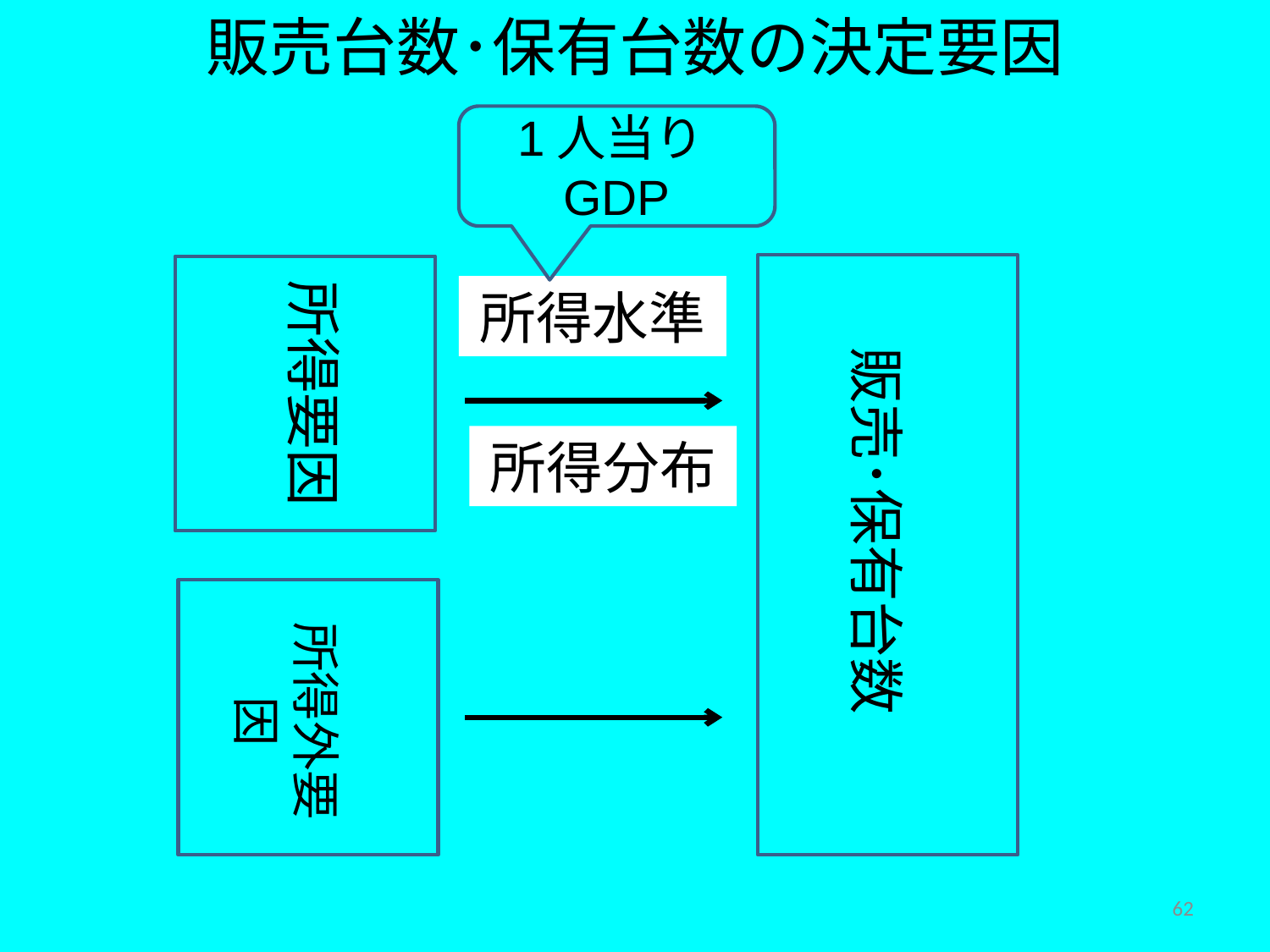

販売台数･保有台数の決定要因
1人当りGDP

所得要因
所得水準
販売･保有台数
所得分布

所得外要因
62